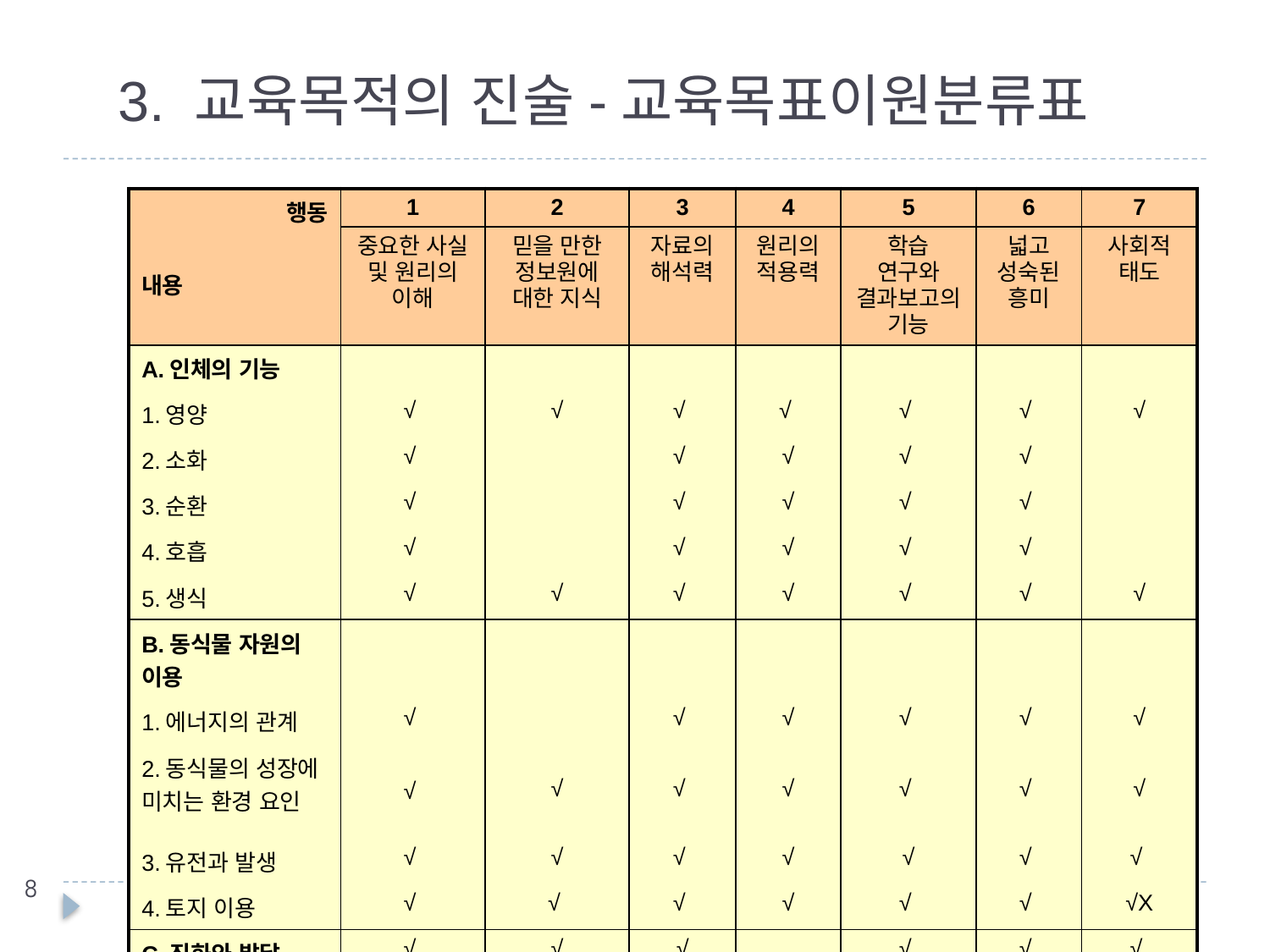

# 3. 교육목적의 진술-교육목표이원분류표
| 행동 내용 | 1 | 2 | 3 | 4 | 5 | 6 | 7 |
| --- | --- | --- | --- | --- | --- | --- | --- |
|  | 중요한 사실 및 원리의 이해 | 믿을 만한 정보원에 대한 지식 | 자료의 해석력 | 원리의 적용력 | 학습 연구와 결과보고의 기능 | 넓고 성숙된 흥미 | 사회적 태도 |
| A.인체의 기능 |  |  |  |  |  |  |  |
| 1.영양 | √ | √ | √ | √ | √ | √ | √ |
| 2.소화 | √ |  | √ | √ | √ | √ |  |
| 3.순환 | √ |  | √ | √ | √ | √ |  |
| 4.호흡 | √ |  | √ | √ | √ | √ |  |
| 5.생식 | √ | √ | √ | √ | √ | √ | √ |
| B.동식물 자원의 이용 |  |  |  |  |  |  |  |
| 1.에너지의 관계 | √ |  | √ | √ | √ | √ | √ |
| 2.동식물의 성장에 미치는 환경 요인 | √ | √ | √ | √ | √ | √ | √ |
| 3.유전과 발생 | √ | √ | √ | √ | √ | √ | √ |
| 4.토지 이용 | √ | √ | √ | √ | √ | √ | √X |
| C.진화와 발달 | √ | √ | √ |  | √ | √ | √ |
8